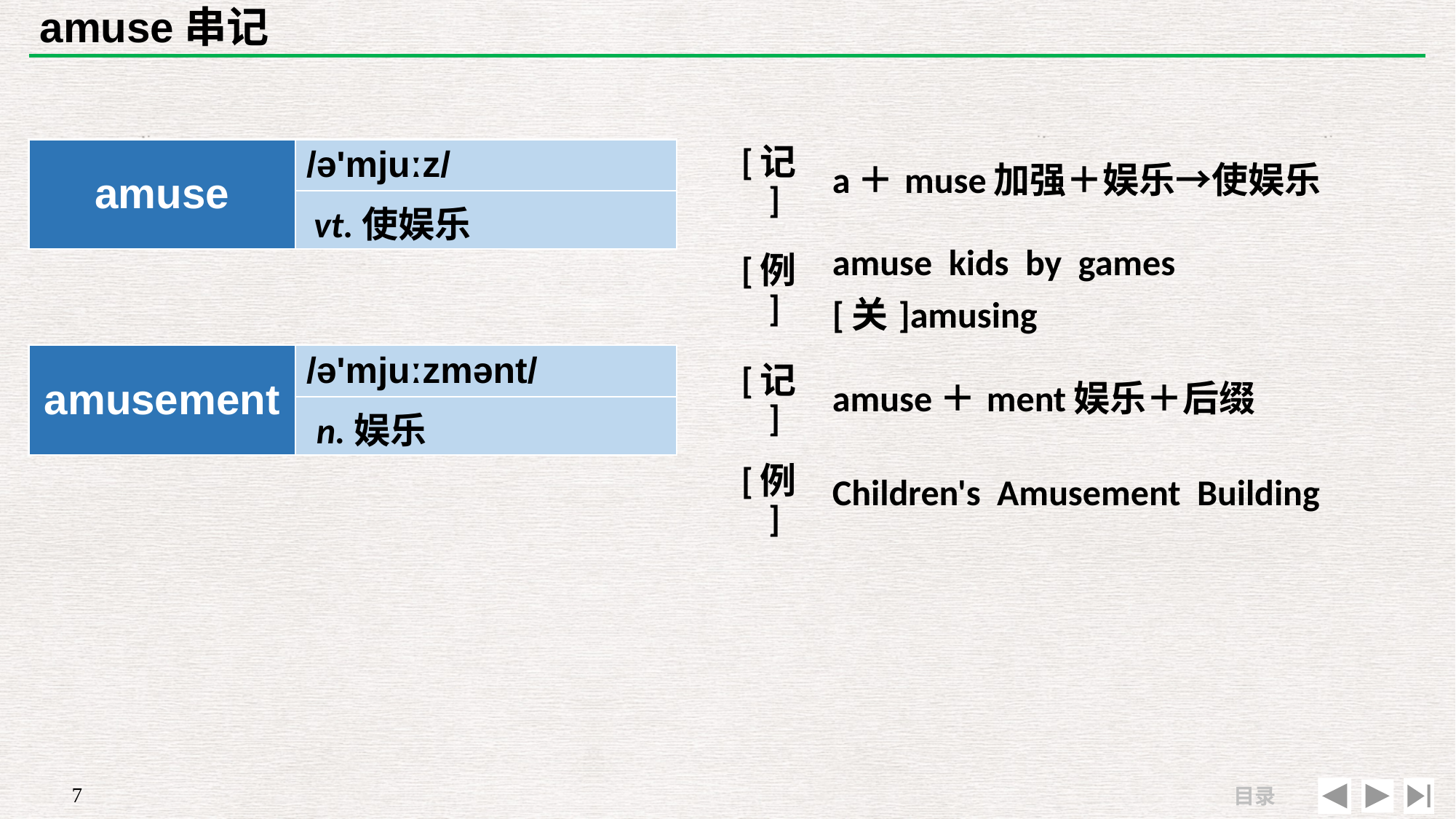

# amuse串记

| [记] | a＋muse加强＋娱乐→使娱乐 |
| --- | --- |
| [例] | amuse kids by games　[关]amusing |
| amuse | /ə'mjuːz/ |
| --- | --- |
|  |  |
vt.使娱乐
| amusement | /ə'mjuːzmənt/ |
| --- | --- |
|  |  |
| [记] | amuse＋ment娱乐＋后缀 |
| --- | --- |
| [例] | Children's Amusement Building |
n.娱乐